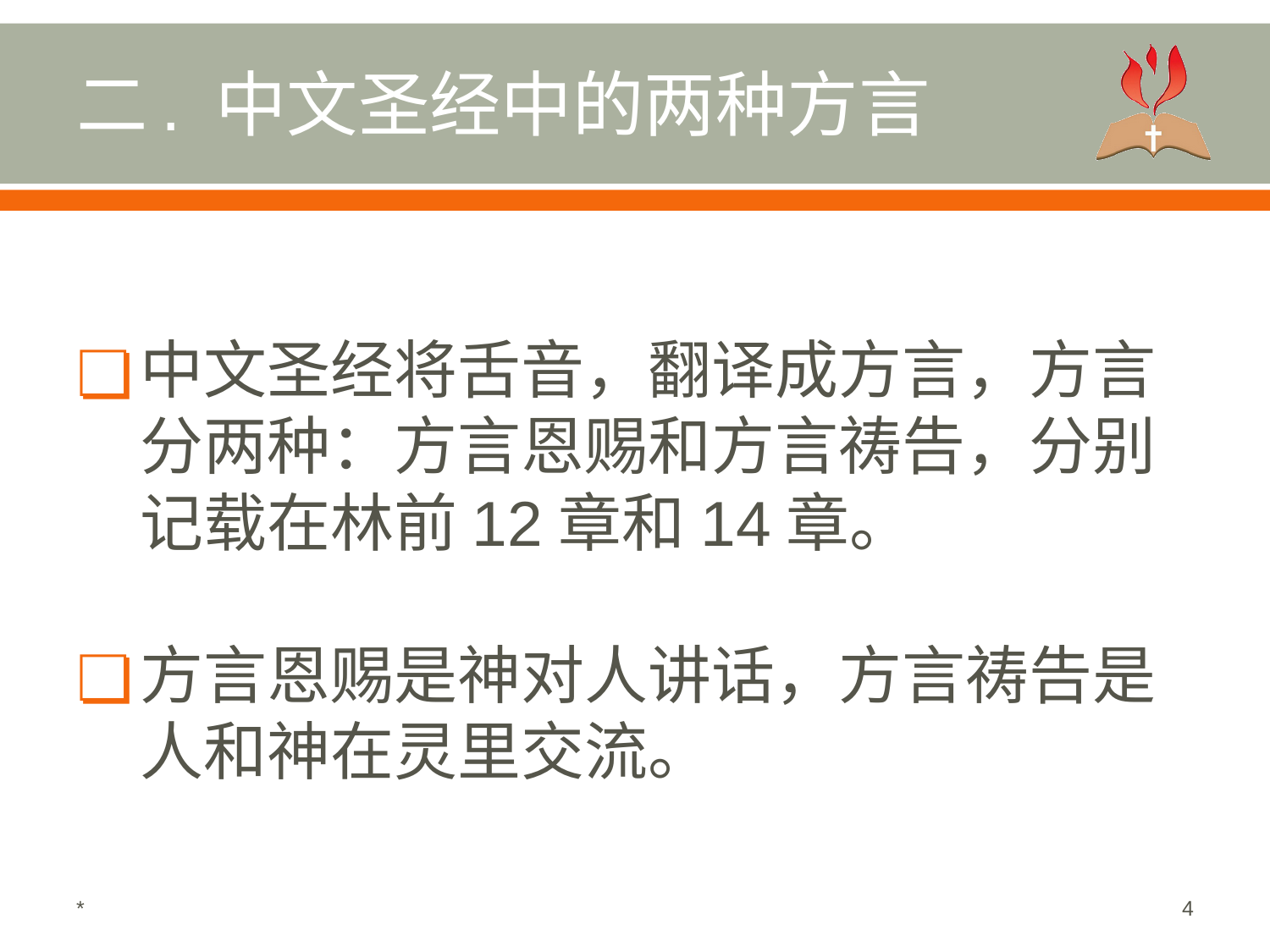

# 二. 中文圣经中的两种方言

中文圣经将舌音，翻译成方言，方言分两种：方言恩赐和方言祷告，分别记载在林前12章和14章。

方言恩赐是神对人讲话，方言祷告是人和神在灵里交流。

*
4